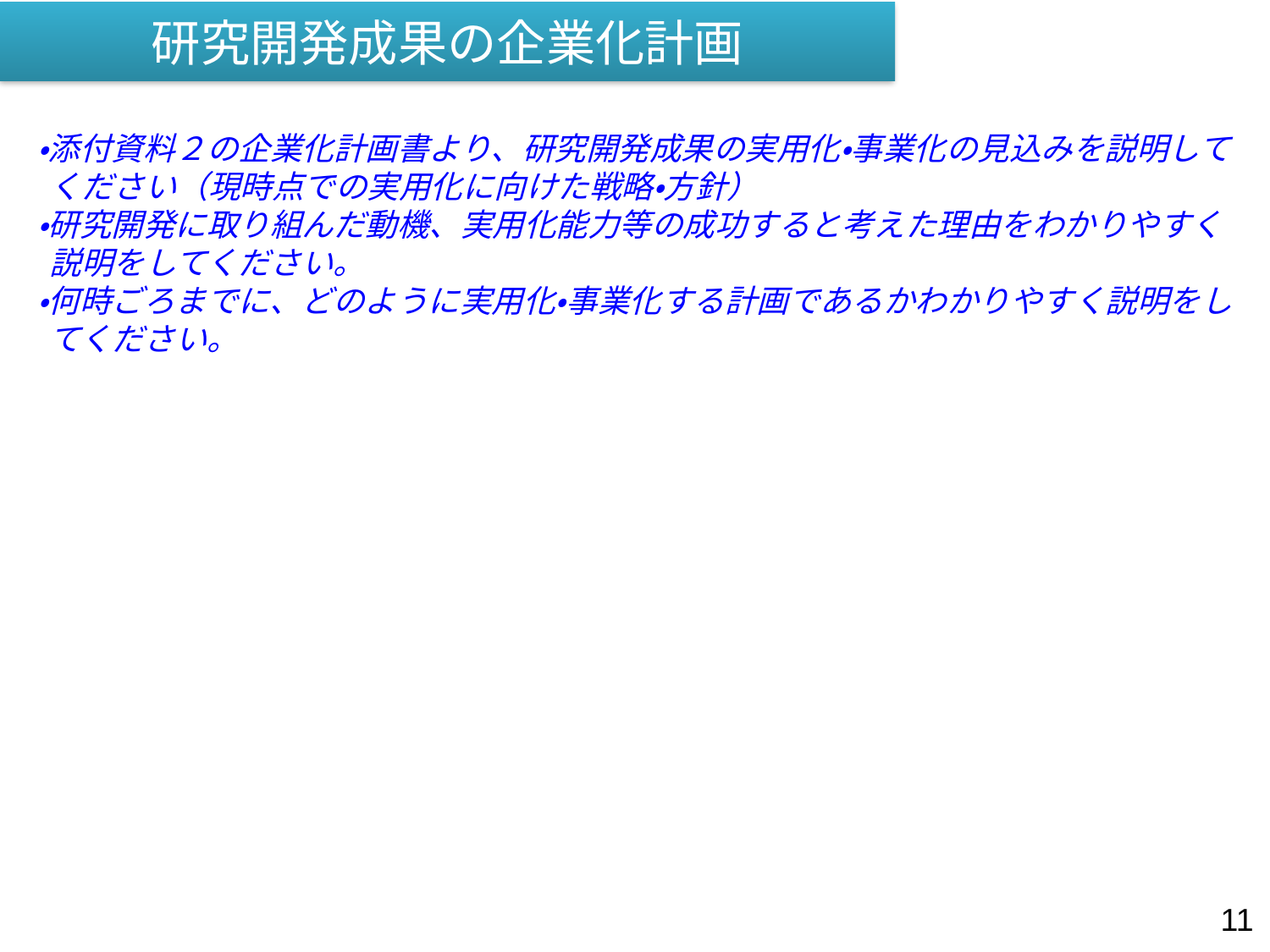

# 研究開発成果の企業化計画
・添付資料２の企業化計画書より、研究開発成果の実用化・事業化の見込みを説明してください（現時点での実用化に向けた戦略・方針）
・研究開発に取り組んだ動機、実用化能力等の成功すると考えた理由をわかりやすく説明をしてください。
・何時ごろまでに、どのように実用化・事業化する計画であるかわかりやすく説明をしてください。
11